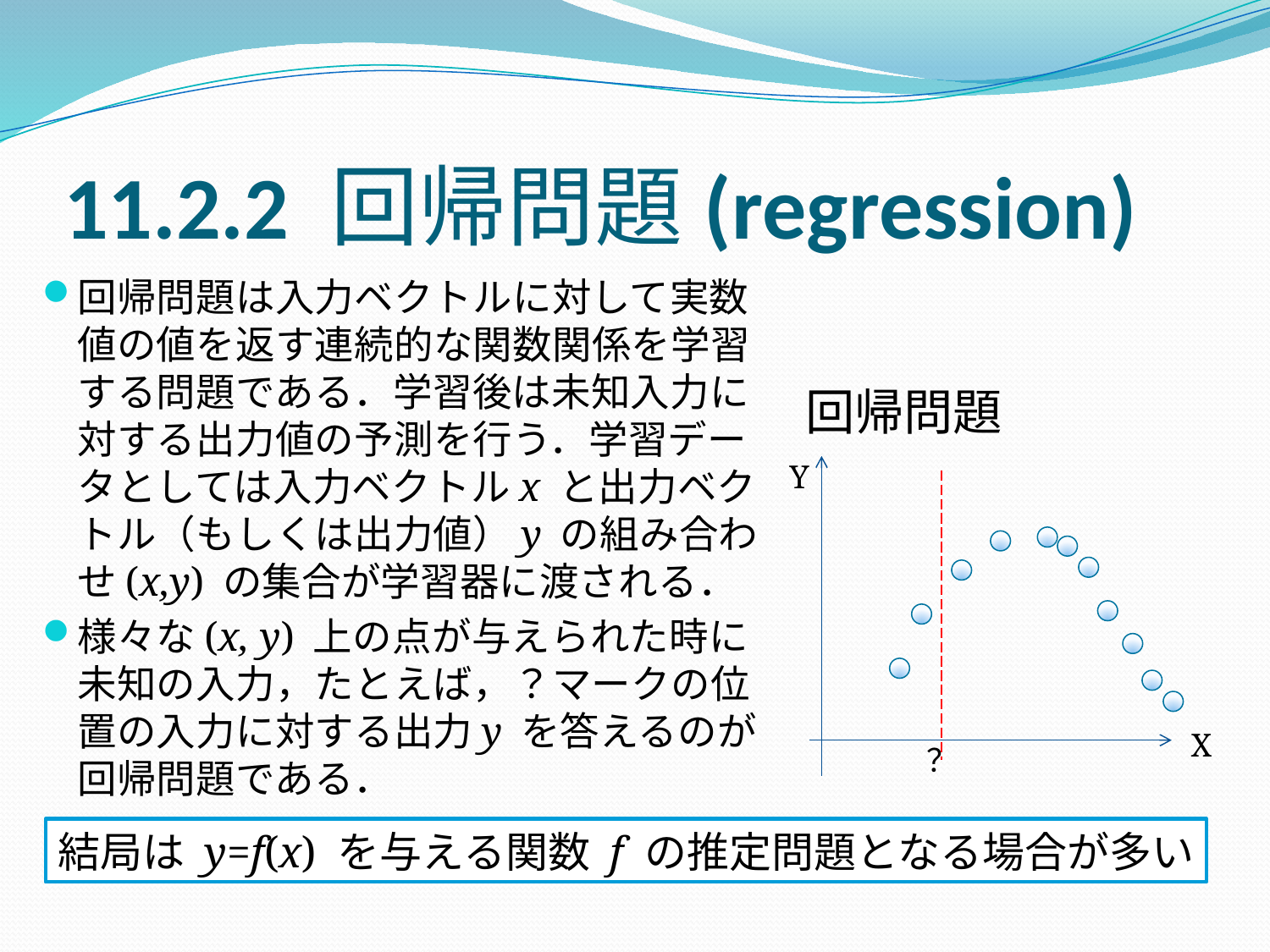

# 11.2.2 回帰問題(regression)
回帰問題は入力ベクトルに対して実数値の値を返す連続的な関数関係を学習する問題である．学習後は未知入力に対する出力値の予測を行う．学習データとしては入力ベクトルx と出力ベクトル（もしくは出力値）y の組み合わせ(x,y) の集合が学習器に渡される．
様々な(x, y) 上の点が与えられた時に未知の入力，たとえば，？マークの位置の入力に対する出力y を答えるのが回帰問題である．
回帰問題
Y
？

X
結局は y=f(x) を与える関数 f の推定問題となる場合が多い